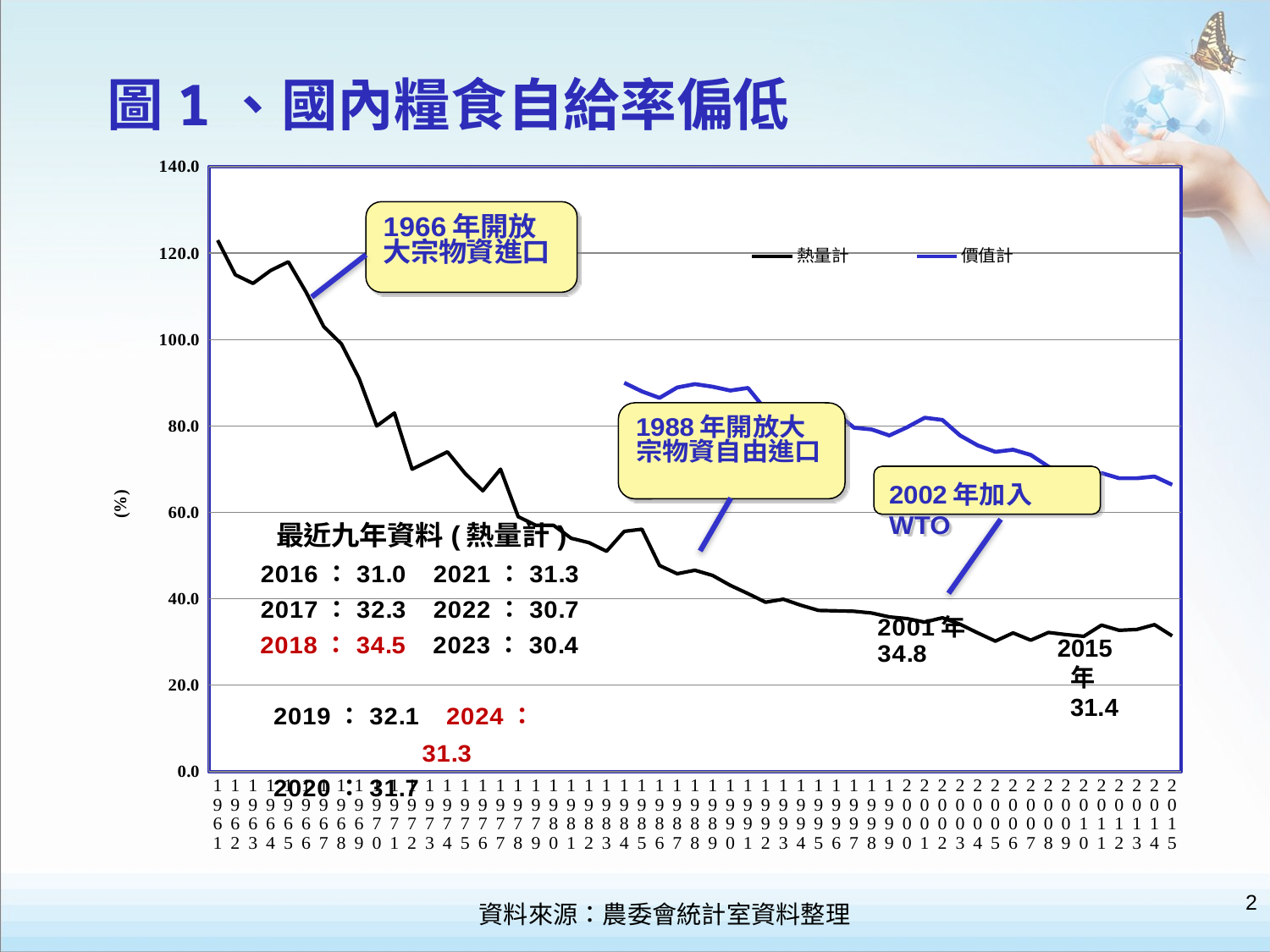

圖1、國內糧食自給率偏低

### Chart

| Category | 熱量計 | 價值計 |
|---|---|---|
| 1961 | 123.0 | None |
| 1962 | 115.0 | None |
| 1963 | 113.0 | None |
| 1964 | 116.0 | None |
| 1965 | 118.0 | None |
| 1966 | 111.0 | None |
| 1967 | 103.0 | None |
| 1968 | 99.0 | None |
| 1969 | 91.0 | None |
| 1970 | 80.0 | None |
| 1971 | 83.0 | None |
| 1972 | 70.0 | None |
| 1973 | 72.0 | None |
| 1974 | 74.0 | None |
| 1975 | 69.0 | None |
| 1976 | 65.0 | None |
| 1977 | 70.0 | None |
| 1978 | 59.0 | None |
| 1979 | 57.0 | None |
| 1980 | 57.0 | None |
| 1981 | 54.0 | None |
| 1982 | 53.0 | None |
| 1983 | 51.0 | None |
| 1984 | 55.6 | 90.0 |
| 1985 | 56.1 | 88.0 |
| 1986 | 47.7 | 86.5 |
| 1987 | 45.8 | 88.9 |
| 1988 | 46.6 | 89.7 |
| 1989 | 45.4 | 89.1 |
| 1990 | 43.1 | 88.2 |
| 1991 | 41.2 | 88.8 |
| 1992 | 39.2 | 83.8 |
| 1993 | 39.9 | 83.8 |
| 1994 | 38.5 | 82.6 |
| 1995 | 37.300000000000004 | 84.9 |
| 1996 | 37.2 | 83.0 |
| 1997 | 37.1 | 79.6 |
| 1998 | 36.7 | 79.2 |
| 1999 | 35.800000000000004 | 77.8 |
| 2000 | 35.4 | 79.7 |
| 2001 | 34.6 | 81.9 |
| 2002 | 35.6 | 81.4 |
| 2003 | 34.1 | 77.8 |
| 2004 | 32.1 | 75.5 |
| 2005 | 30.2 | 74.0 |
| 2006 | 32.1 | 74.5 |
| 2007 | 30.4 | 73.3 |
| 2008 | 32.2 | 70.6 |
| 2009 | 31.7 | 68.9 |
| 2010 | 31.3 | 67.9 |
| 2011 | 33.9 | 69.1 |
| 2012 | 32.7 | 67.9 |
| 2013 | 32.9 | 67.9 |
| 2014 | 34.0 | 68.3 |
| 2015 | 31.4 | 66.4 |
2015年  31.4
2
資料來源：農委會統計室資料整理